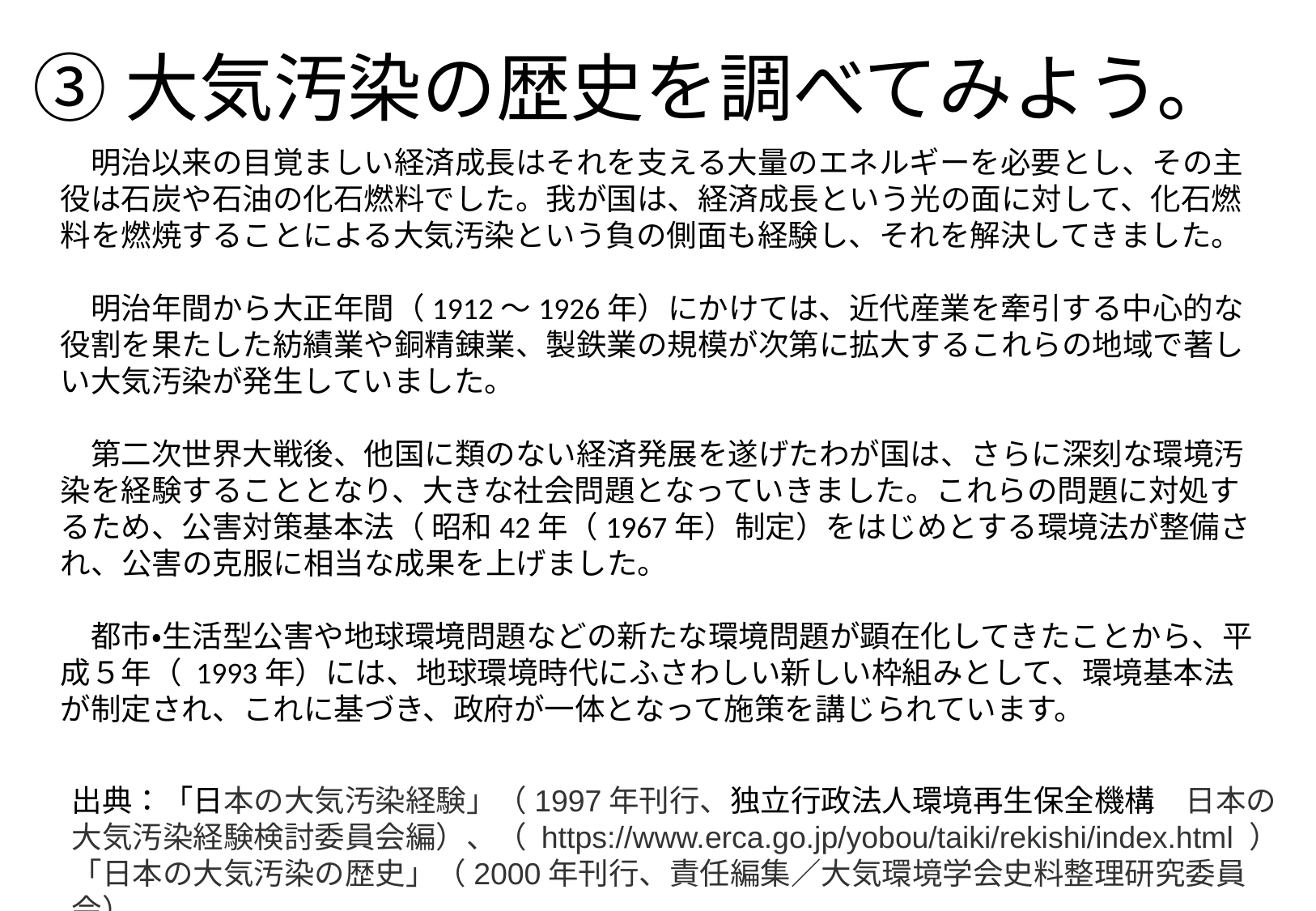

③大気汚染の歴史を調べてみよう。
　明治以来の目覚ましい経済成長はそれを支える大量のエネルギーを必要とし、その主役は石炭や石油の化石燃料でした。我が国は、経済成長という光の面に対して、化石燃料を燃焼することによる大気汚染という負の側面も経験し、それを解決してきました。

　明治年間から大正年間（1912～1926年）にかけては、近代産業を牽引する中心的な役割を果たした紡績業や銅精錬業、製鉄業の規模が次第に拡大するこれらの地域で著しい大気汚染が発生していました。

　第二次世界大戦後、他国に類のない経済発展を遂げたわが国は、さらに深刻な環境汚染を経験することとなり、大きな社会問題となっていきました。これらの問題に対処するため、公害対策基本法（ 昭和42年（1967年）制定）をはじめとする環境法が整備され、公害の克服に相当な成果を上げました。

　都市・生活型公害や地球環境問題などの新たな環境問題が顕在化してきたことから、平成５年（ 1993年）には、地球環境時代にふさわしい新しい枠組みとして、環境基本法が制定され、これに基づき、政府が一体となって施策を講じられています。

出典：「日本の大気汚染経験」（1997年刊行、独立行政法人環境再生保全機構　日本の大気汚染経験検討委員会編）、（ https://www.erca.go.jp/yobou/taiki/rekishi/index.html ）
「日本の大気汚染の歴史」（2000年刊行、責任編集／大気環境学会史料整理研究委員会）